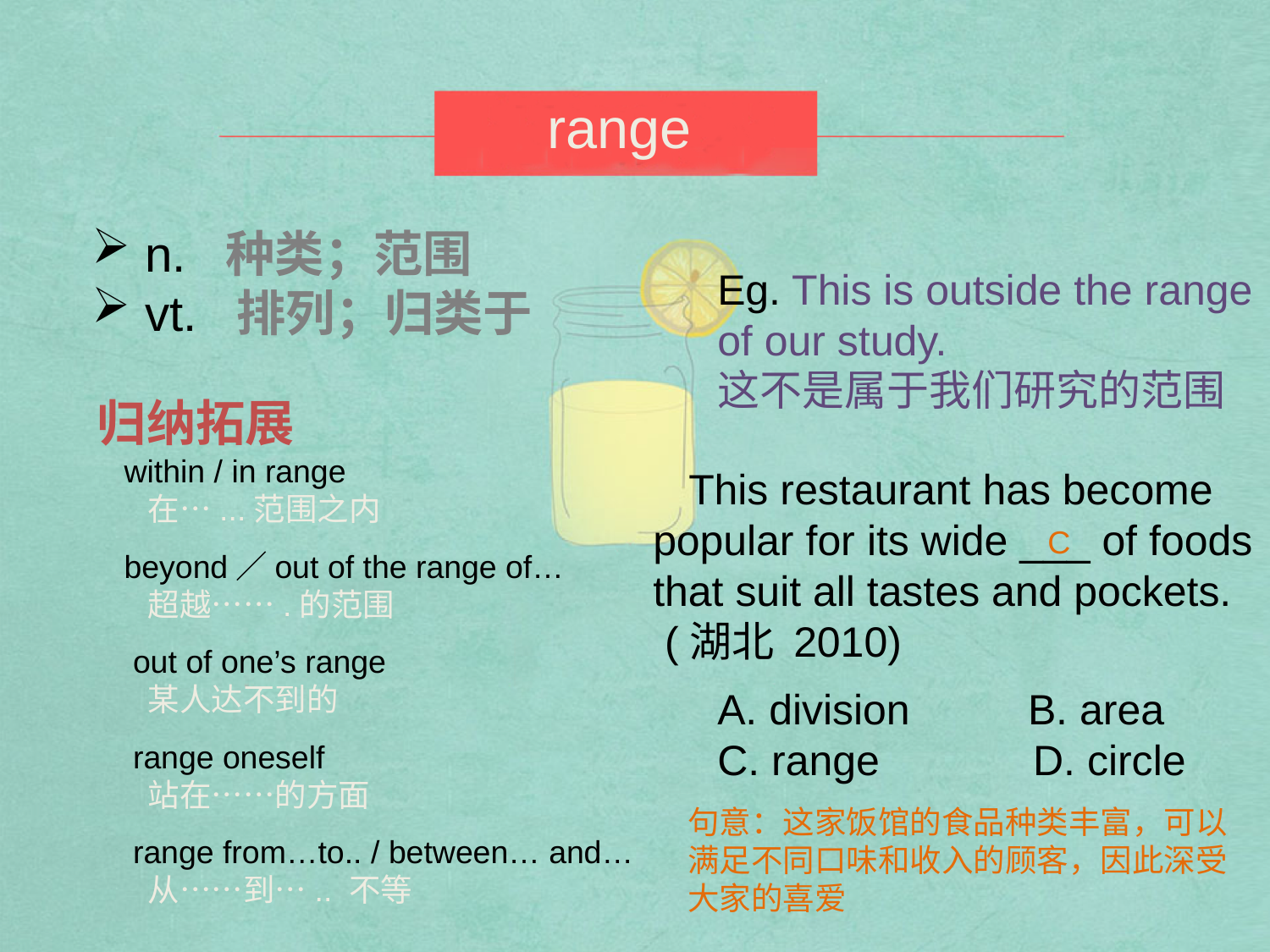

range
 n.  种类；范围
 vt.  排列；归类于
Eg. This is outside the range of our study.
这不是属于我们研究的范围
归纳拓展
   within / in range
      在…...范围之内
   beyond／out of the range of…
      超越…….的范围
    out of one’s range
      某人达不到的
    range oneself
      站在……的方面
    range from…to.. / between… and…
      从……到….. 不等

   This restaurant has become popular for its wide ___ of foods that suit all tastes and pockets.    (湖北 2010)
C
A. division          B. area
C. range             D. circle
句意：这家饭馆的食品种类丰富，可以满足不同口味和收入的顾客，因此深受大家的喜爱